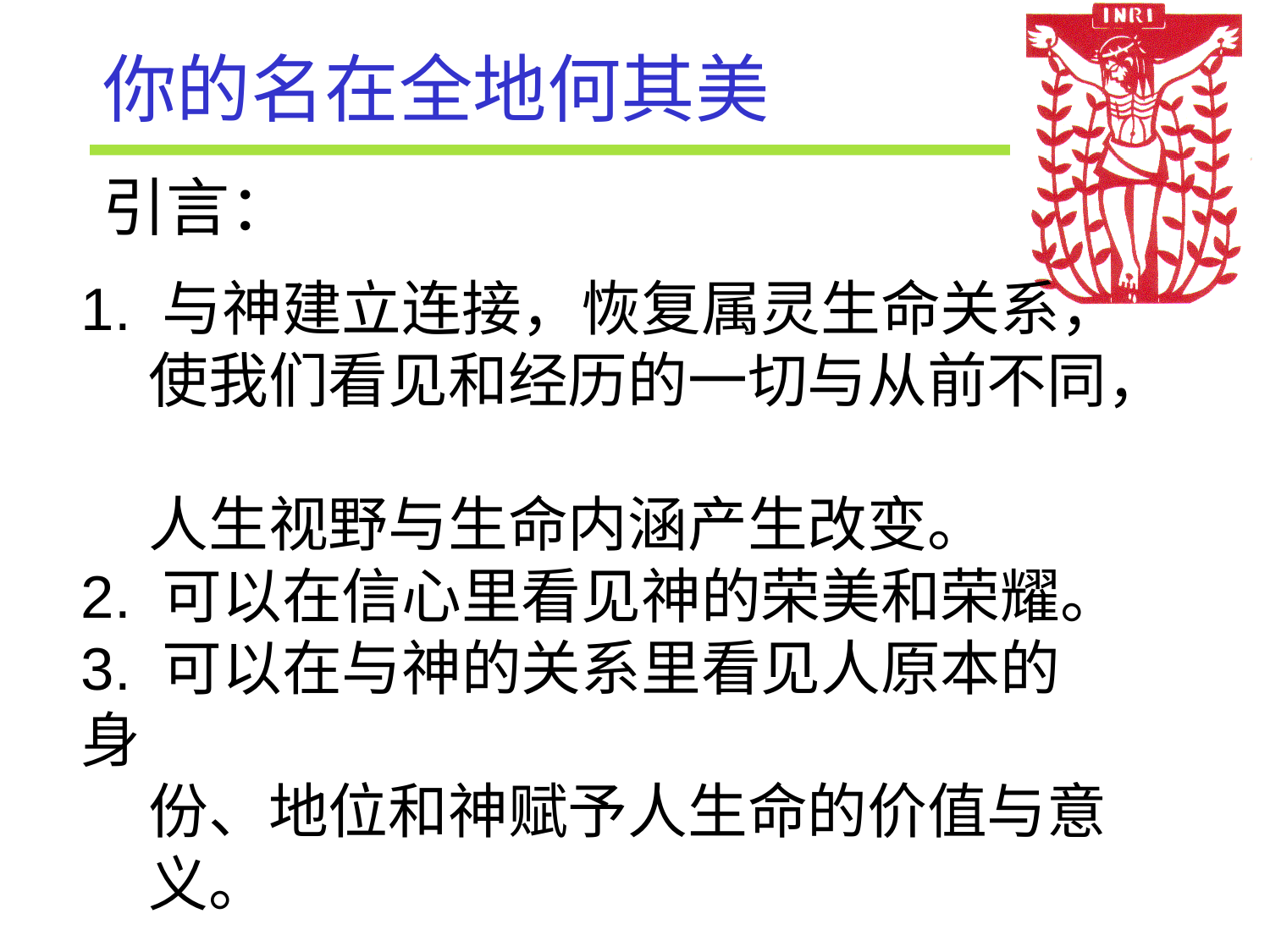

# 你的名在全地何其美
引言：
1. 与神建立连接，恢复属灵生命关系，
    使我们看见和经历的一切与从前不同，
    人生视野与生命内涵产生改变。
2. 可以在信心里看见神的荣美和荣耀。
3. 可以在与神的关系里看见人原本的身
    份、地位和神赋予人生命的价值与意
    义。